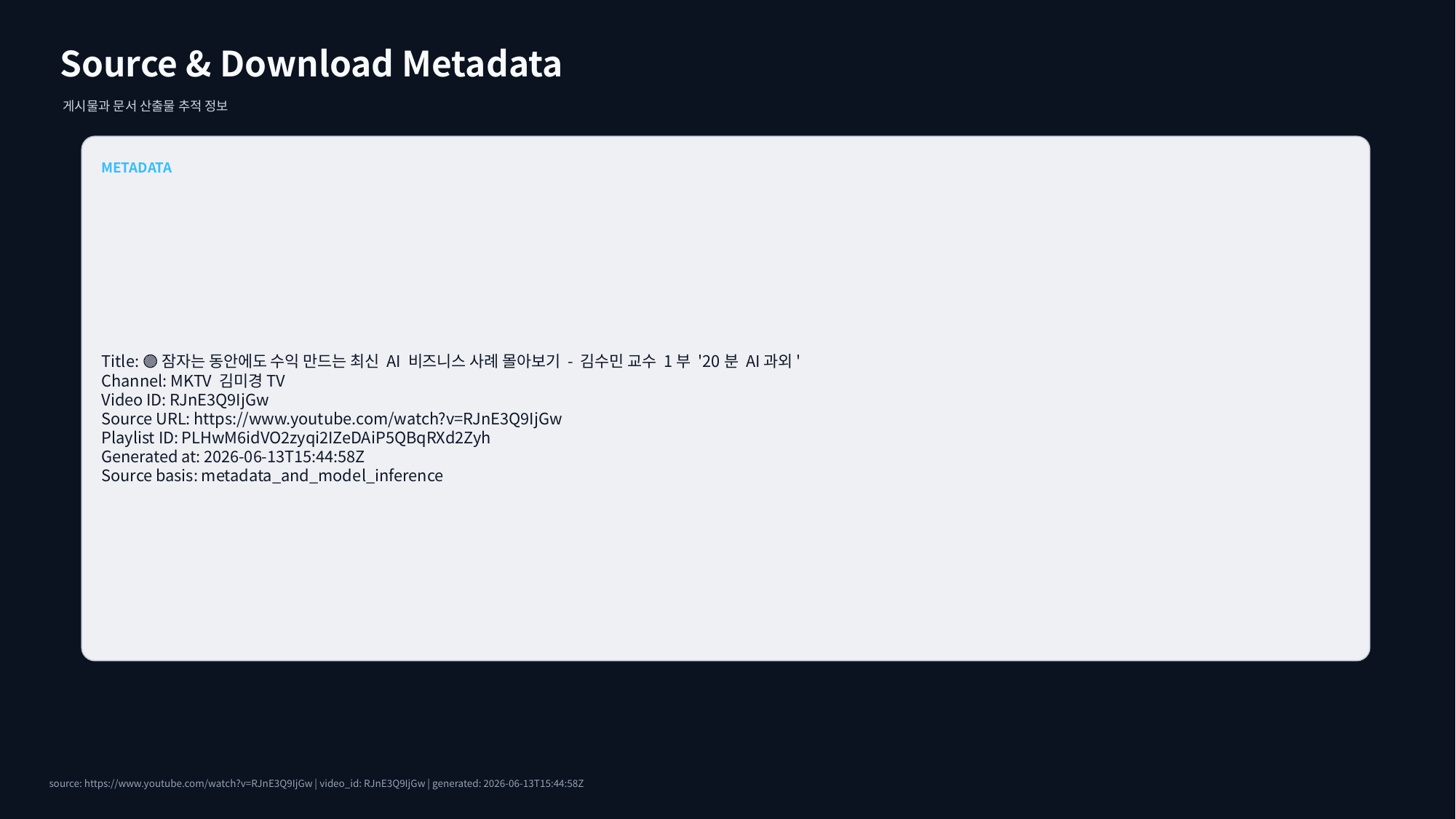

Source & Download Metadata
게시물과 문서 산출물 추적 정보

METADATA
Title: 🟣잠자는 동안에도 수익 만드는 최신 AI 비즈니스 사례 몰아보기 - 김수민 교수 1부 '20분 AI과외'
Channel: MKTV 김미경TV
Video ID: RJnE3Q9IjGw
Source URL: https://www.youtube.com/watch?v=RJnE3Q9IjGw
Playlist ID: PLHwM6idVO2zyqi2IZeDAiP5QBqRXd2Zyh
Generated at: 2026-06-13T15:44:58Z
Source basis: metadata_and_model_inference
source: https://www.youtube.com/watch?v=RJnE3Q9IjGw | video_id: RJnE3Q9IjGw | generated: 2026-06-13T15:44:58Z